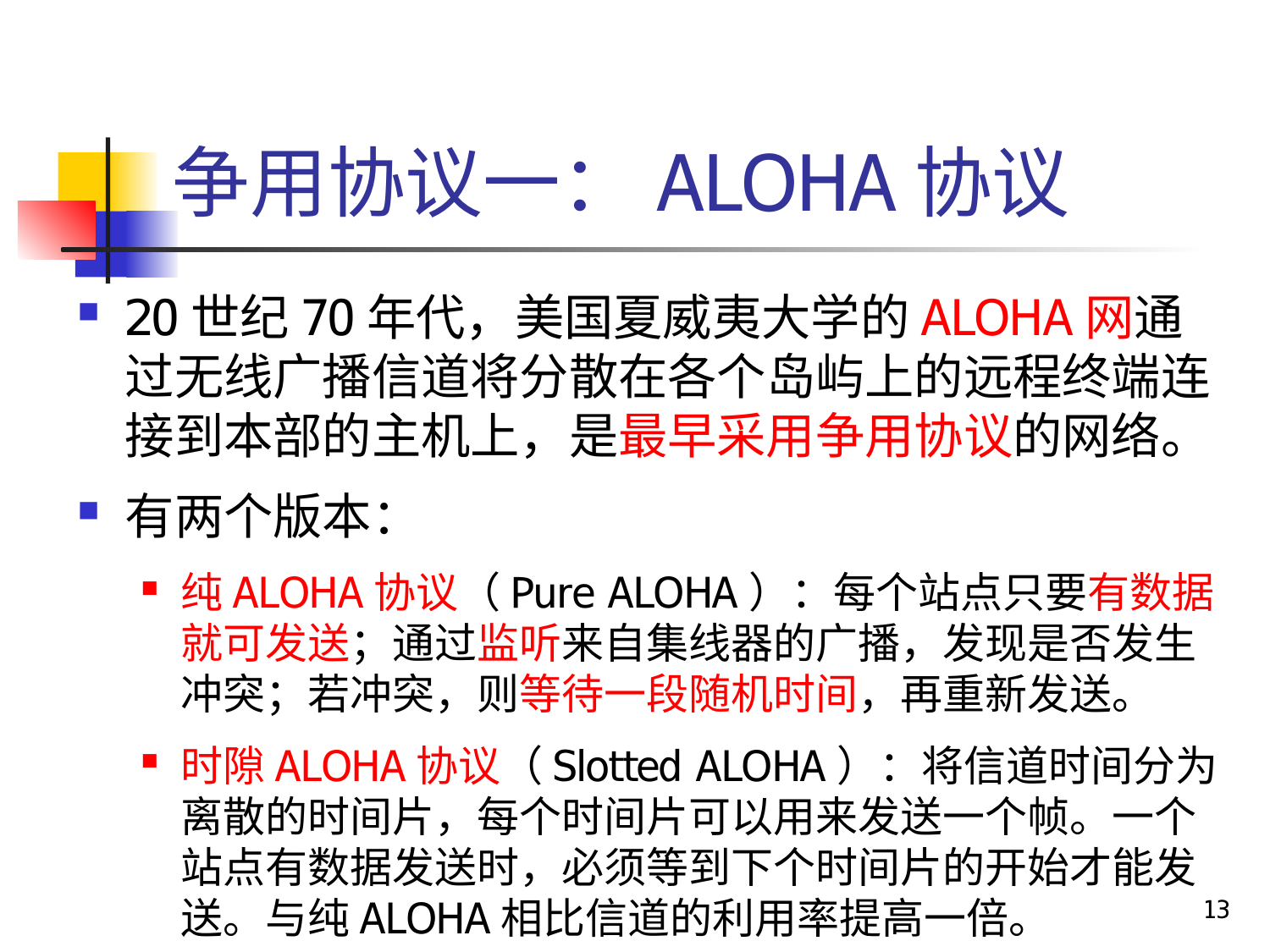

# 争用协议一：ALOHA协议
20世纪70年代，美国夏威夷大学的ALOHA网通过无线广播信道将分散在各个岛屿上的远程终端连接到本部的主机上，是最早采用争用协议的网络。
有两个版本：
纯ALOHA协议（Pure ALOHA）：每个站点只要有数据就可发送；通过监听来自集线器的广播，发现是否发生冲突；若冲突，则等待一段随机时间，再重新发送。
时隙ALOHA协议（Slotted ALOHA）：将信道时间分为离散的时间片，每个时间片可以用来发送一个帧。一个站点有数据发送时，必须等到下个时间片的开始才能发送。与纯ALOHA相比信道的利用率提高一倍。
13